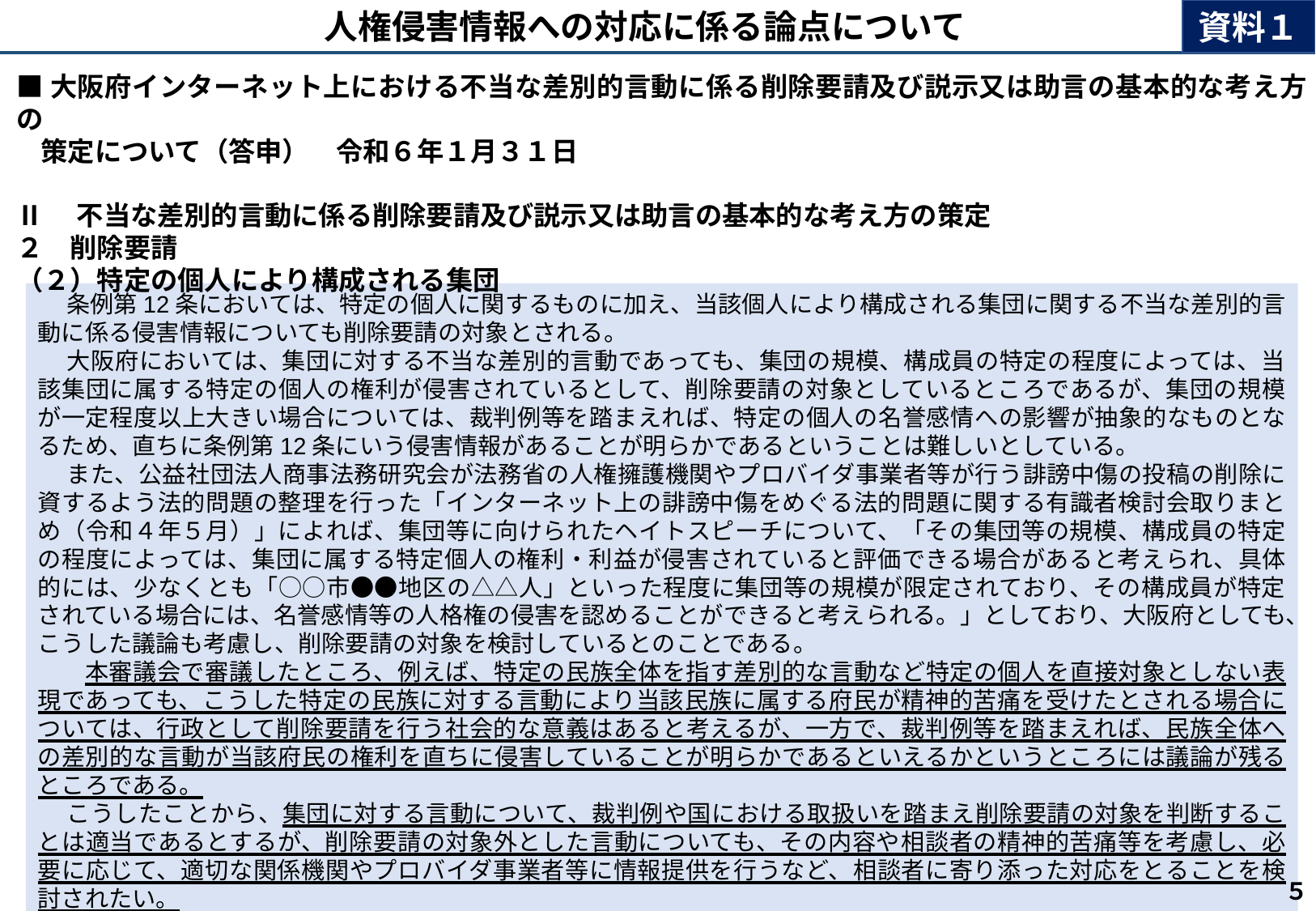

資料１
人権侵害情報への対応に係る論点について
■大阪府インターネット上における不当な差別的言動に係る削除要請及び説示又は助言の基本的な考え方の
   策定について（答申）　令和６年１月３１日

Ⅱ　不当な差別的言動に係る削除要請及び説示又は助言の基本的な考え方の策定
２　削除要請
（２）特定の個人により構成される集団
 条例第12条においては、特定の個人に関するものに加え、当該個人により構成される集団に関する不当な差別的言動に係る侵害情報についても削除要請の対象とされる。
 大阪府においては、集団に対する不当な差別的言動であっても、集団の規模、構成員の特定の程度によっては、当該集団に属する特定の個人の権利が侵害されているとして、削除要請の対象としているところであるが、集団の規模が一定程度以上大きい場合については、裁判例等を踏まえれば、特定の個人の名誉感情への影響が抽象的なものとなるため、直ちに条例第12条にいう侵害情報があることが明らかであるということは難しいとしている。
 また、公益社団法人商事法務研究会が法務省の人権擁護機関やプロバイダ事業者等が行う誹謗中傷の投稿の削除に資するよう法的問題の整理を行った「インターネット上の誹謗中傷をめぐる法的問題に関する有識者検討会取りまとめ（令和４年５月）」によれば、集団等に向けられたヘイトスピーチについて、「その集団等の規模、構成員の特定の程度によっては、集団に属する特定個人の権利・利益が侵害されていると評価できる場合があると考えられ、具体的には、少なくとも「○○市●●地区の△△人」といった程度に集団等の規模が限定されており、その構成員が特定されている場合には、名誉感情等の人格権の侵害を認めることができると考えられる。」としており、大阪府としても、こうした議論も考慮し、削除要請の対象を検討しているとのことである。
　 本審議会で審議したところ、例えば、特定の民族全体を指す差別的な言動など特定の個人を直接対象としない表現であっても、こうした特定の民族に対する言動により当該民族に属する府民が精神的苦痛を受けたとされる場合については、行政として削除要請を行う社会的な意義はあると考えるが、一方で、裁判例等を踏まえれば、民族全体への差別的な言動が当該府民の権利を直ちに侵害していることが明らかであるといえるかというところには議論が残るところである。
 こうしたことから、集団に対する言動について、裁判例や国における取扱いを踏まえ削除要請の対象を判断することは適当であるとするが、削除要請の対象外とした言動についても、その内容や相談者の精神的苦痛等を考慮し、必要に応じて、適切な関係機関やプロバイダ事業者等に情報提供を行うなど、相談者に寄り添った対応をとることを検討されたい。
５